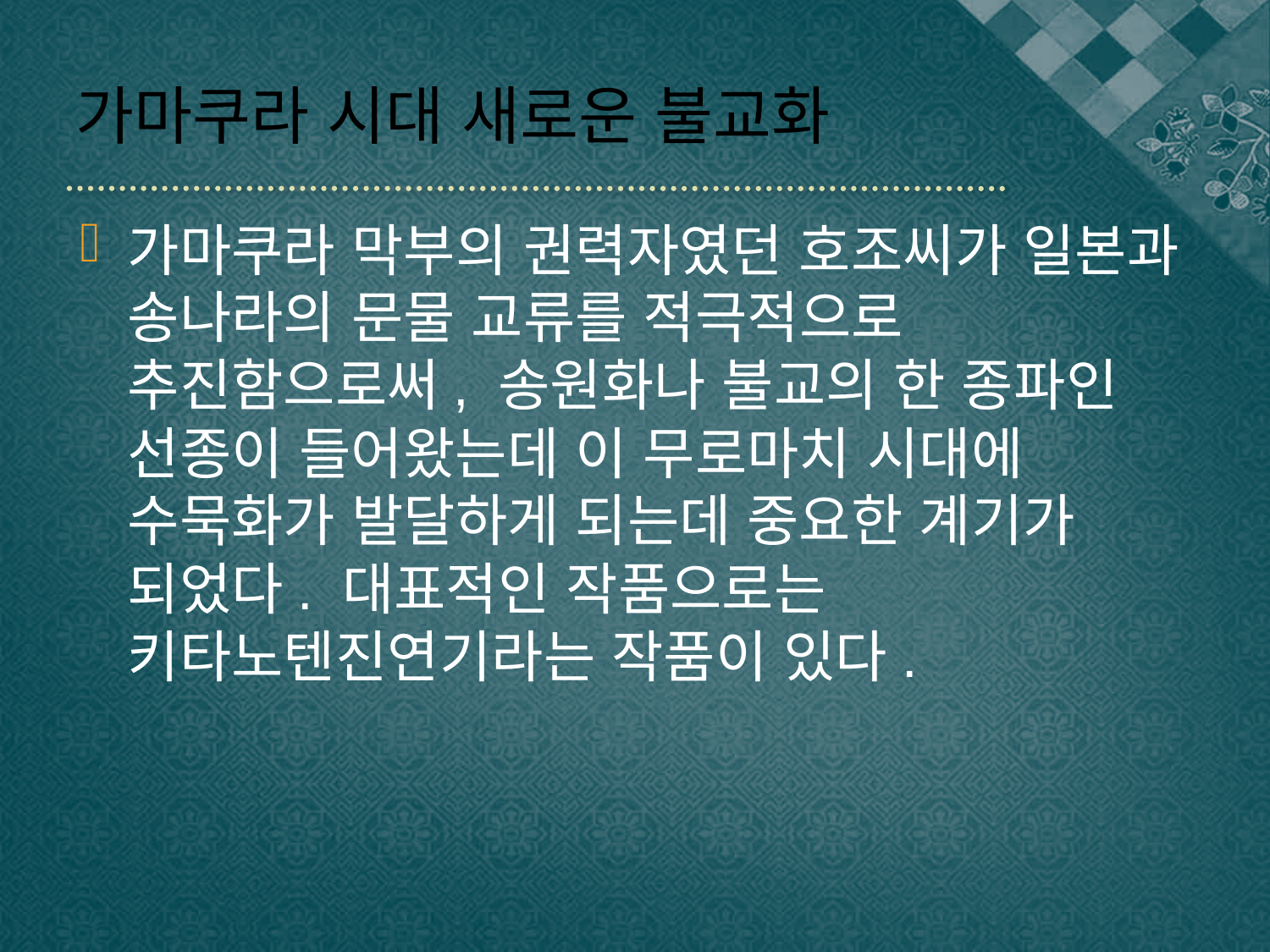

# 가마쿠라 시대 새로운 불교화
가마쿠라 막부의 권력자였던 호조씨가 일본과 송나라의 문물 교류를 적극적으로 추진함으로써, 송원화나 불교의 한 종파인 선종이 들어왔는데 이 무로마치 시대에 수묵화가 발달하게 되는데 중요한 계기가 되었다. 대표적인 작품으로는 키타노텐진연기라는 작품이 있다.